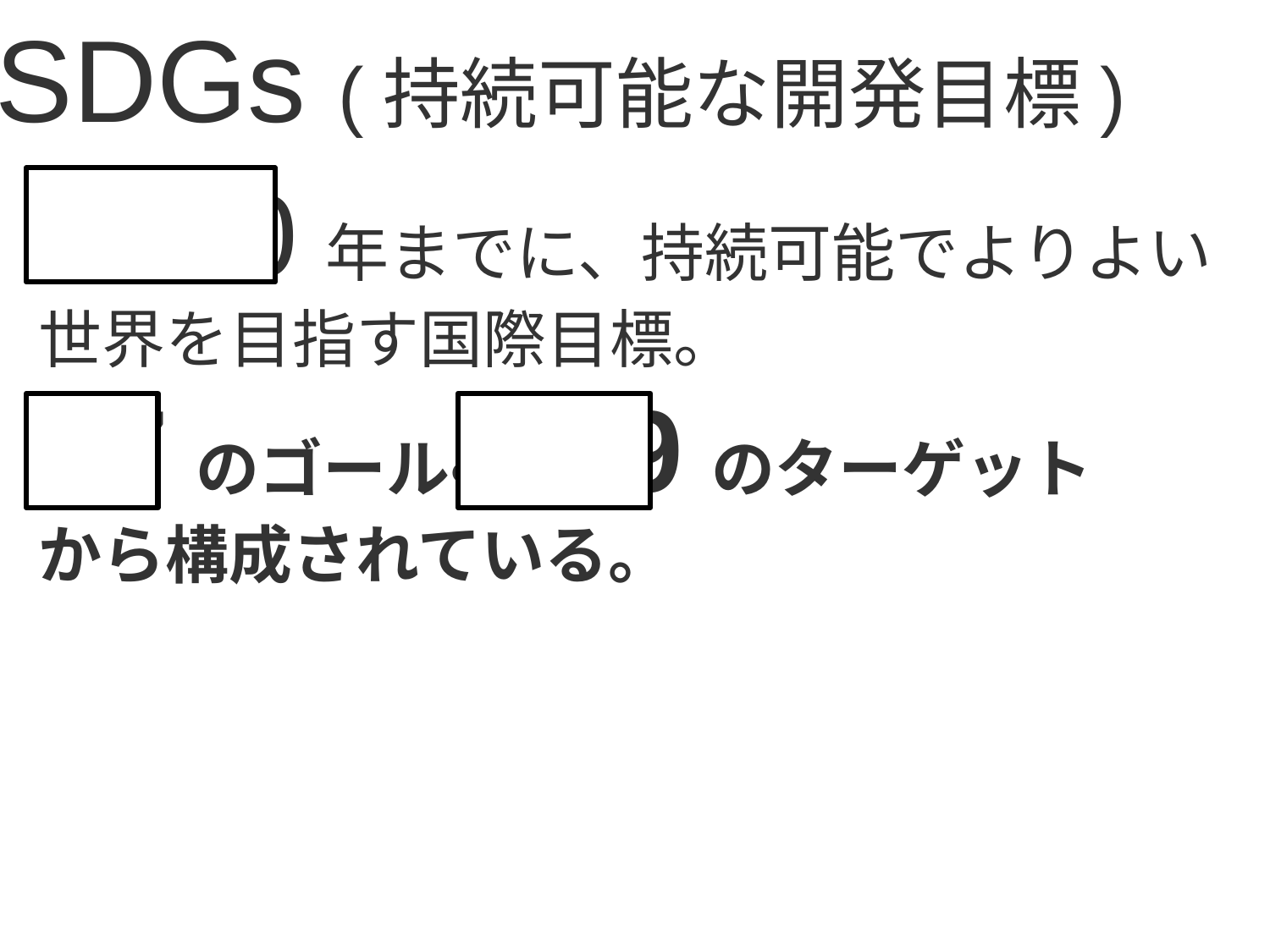

SDGs (持続可能な開発目標)
2030年までに、持続可能でよりよい世界を目指す国際目標。
17のゴール・169のターゲット
から構成されている。